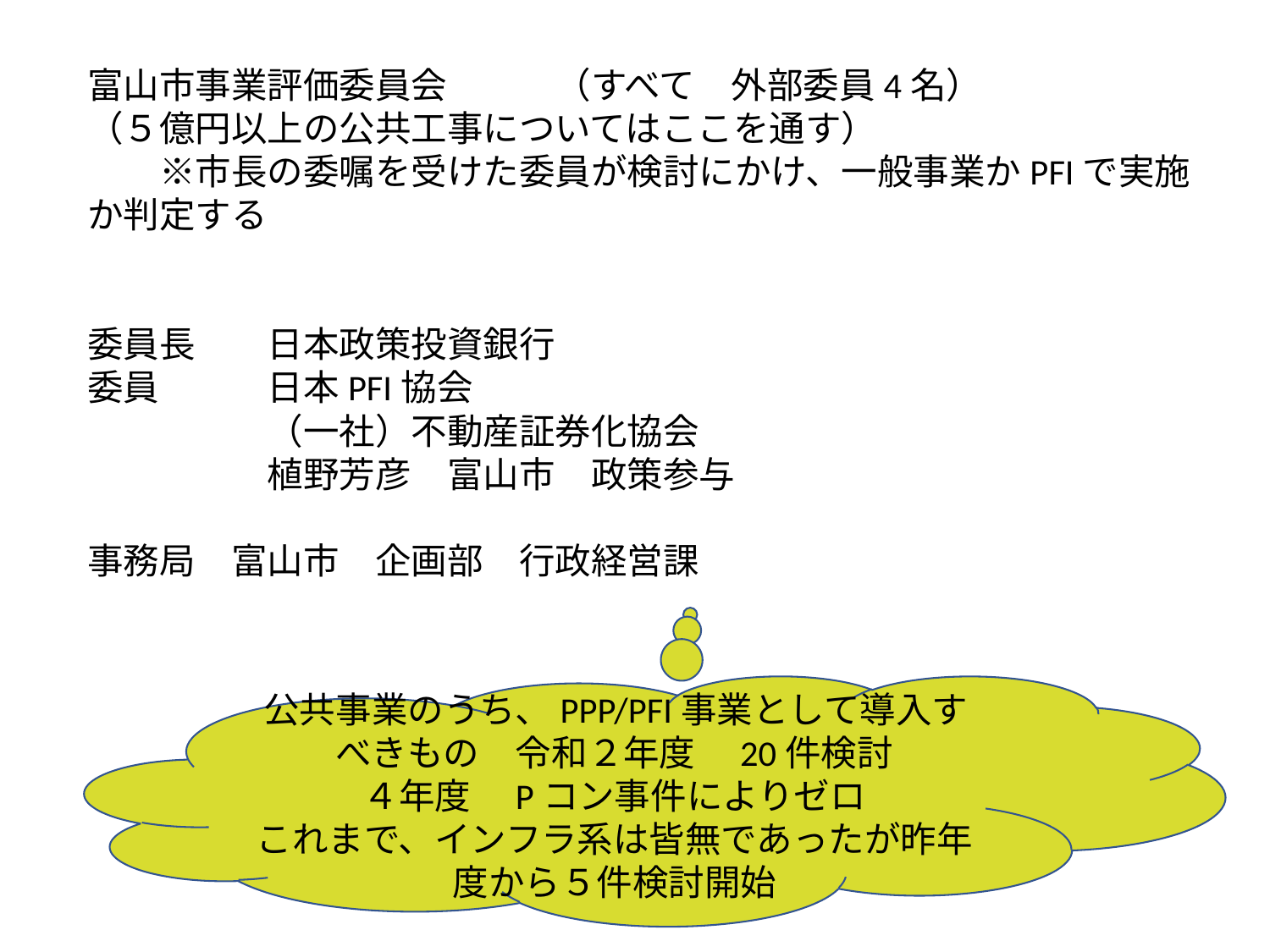

富山市事業評価委員会　　　（すべて　外部委員4名）
（５億円以上の公共工事についてはここを通す）
　　※市長の委嘱を受けた委員が検討にかけ、一般事業かPFIで実施か判定する

委員長　　日本政策投資銀行
委員　　　日本PFI協会
　　　　　（一社）不動産証券化協会
　　　　　植野芳彦　富山市　政策参与

事務局　富山市　企画部　行政経営課
公共事業のうち、PPP/PFI事業として導入すべきもの　令和２年度　20件検討
４年度　Pコン事件によりゼロ
これまで、インフラ系は皆無であったが昨年度から５件検討開始